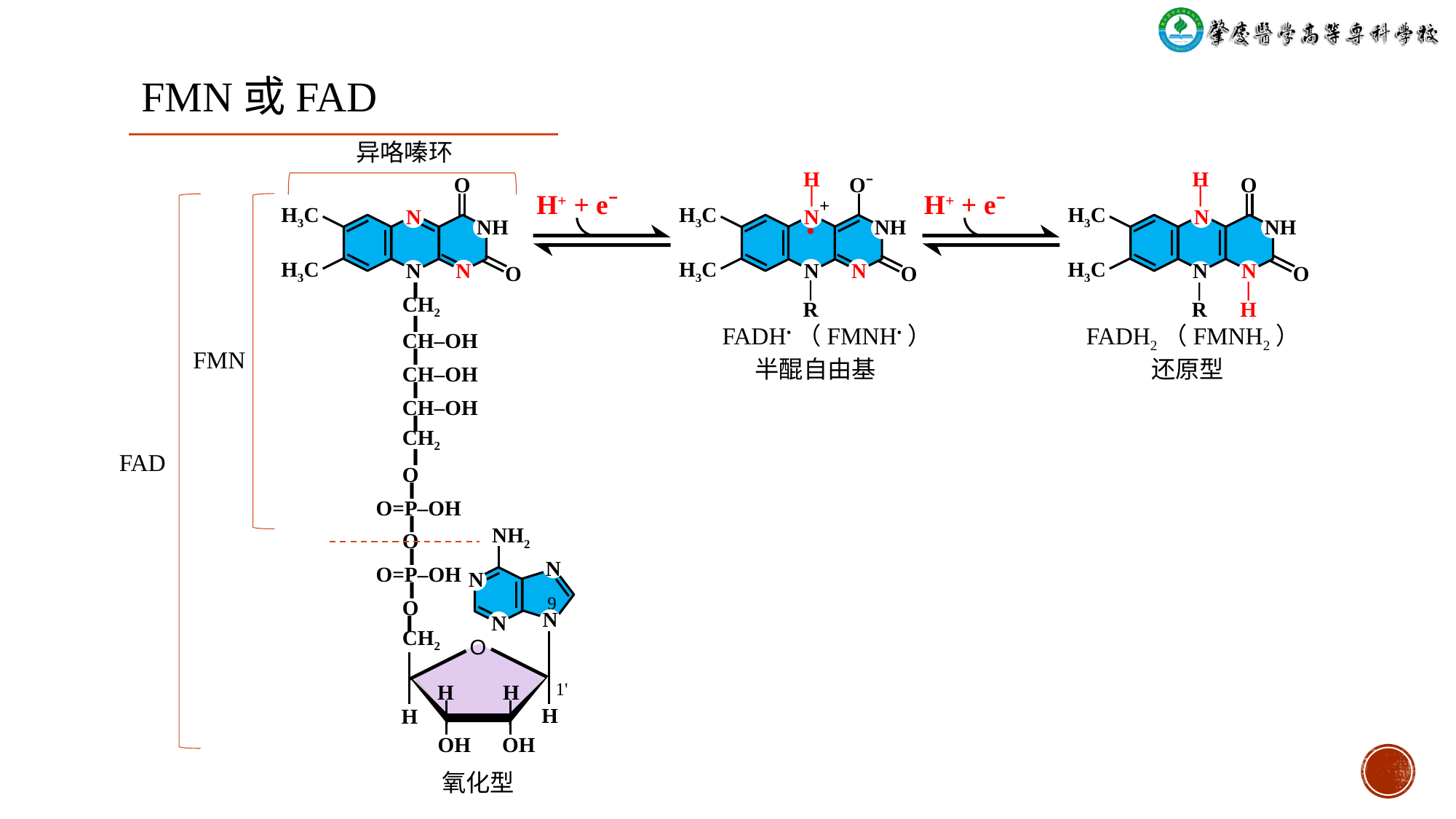

FMN或FAD

异咯嗪环
H
׀
H
׀
O
O⁻
O
H+ + e⁻
H+ + e⁻

+

H3C
H3C
H3C
N
N
N

•
NH
NH
NH

H3C
H3C
H3C
N
N
N
N
N
N

O
O
O
׀
R
׀
R
׀
H
      ⅼ
     CH2
      ⅼ
     CH‒OH
      ⅼ
     CH‒OH
      ⅼ
     CH‒OH
      ⅼ
     CH2
      ⅼ
     O
      ⅼ
O=P‒OH
      ⅼ
     O
      ⅼ
O=P‒OH
      ⅼ
     O
     ⅼ
     CH2
FADH•（FMNH•）
FADH2（FMNH2）
FMN
半醌自由基
还原型
FAD
NH2
N

N

9
N

N

O

1'
H
H
H
H
OH
OH
氧化型